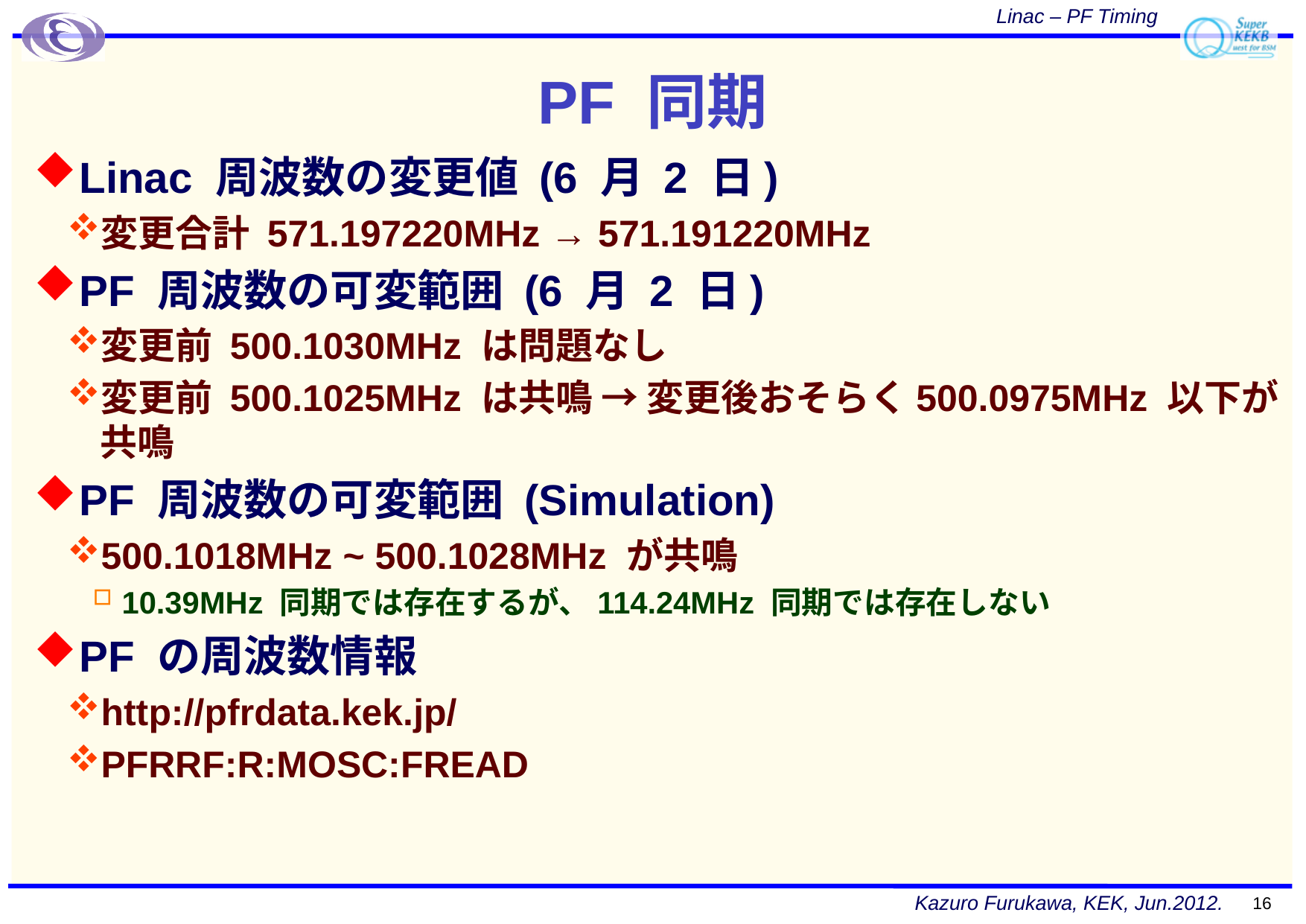

# PF 同期
Linac 周波数の変更値 (6 月 2 日)
変更合計 571.197220MHz → 571.191220MHz
PF 周波数の可変範囲 (6 月 2 日)
変更前 500.1030MHz は問題なし
変更前 500.1025MHz は共鳴 → 変更後おそらく500.0975MHz 以下が共鳴
PF 周波数の可変範囲 (Simulation)
500.1018MHz ~ 500.1028MHz が共鳴
10.39MHz 同期では存在するが、114.24MHz 同期では存在しない
PF の周波数情報
http://pfrdata.kek.jp/
PFRRF:R:MOSC:FREAD
16